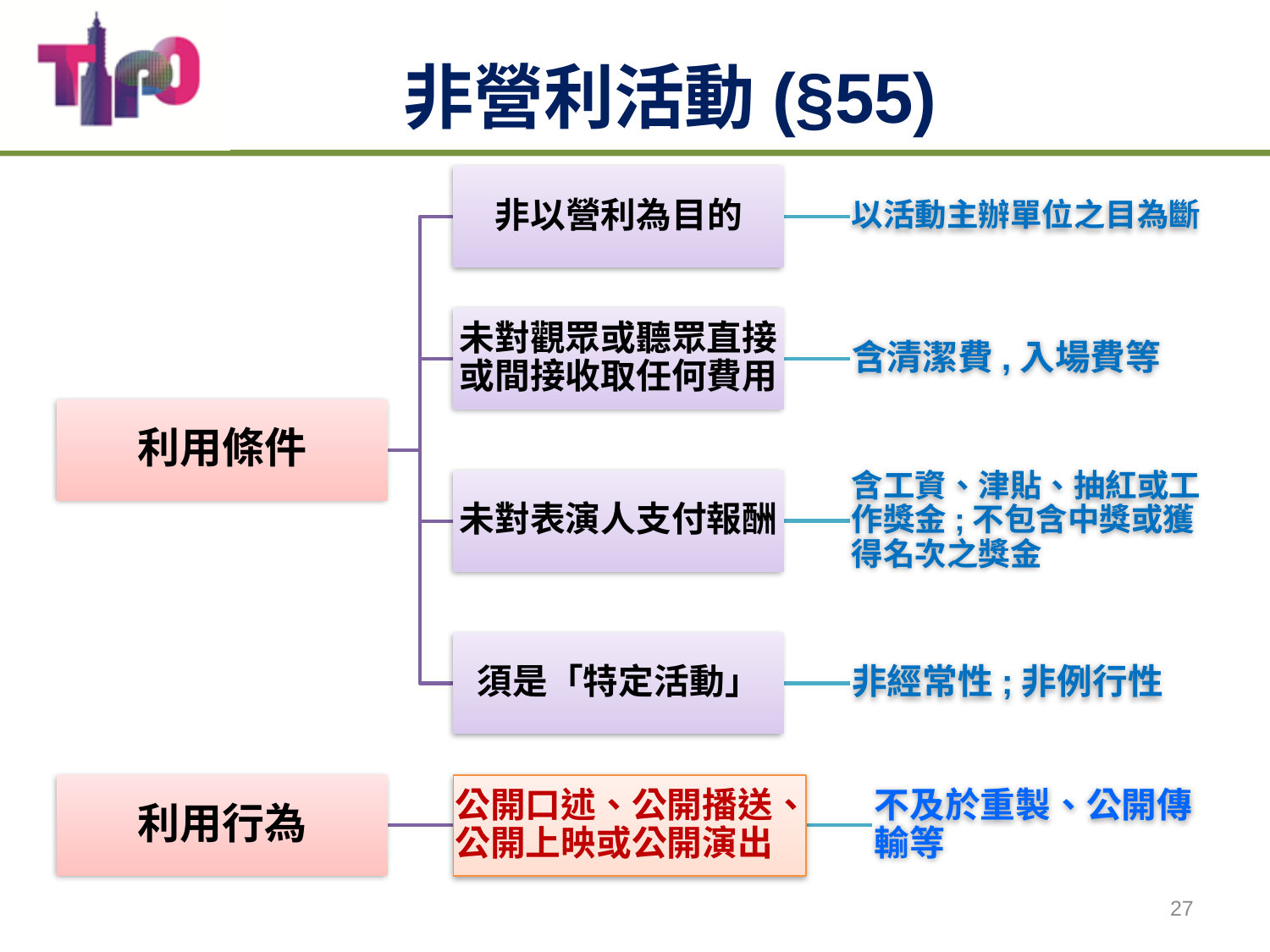

# 非營利活動(§55)
利用條件
非以營利為目的
以活動主辦單位之目為斷
未對觀眾或聽眾直接或間接收取任何費用
含清潔費,入場費等
未對表演人支付報酬
含工資、津貼、抽紅或工作獎金;不包含中獎或獲得名次之獎金
須是「特定活動」
非經常性;非例行性
利用行為
公開口述、公開播送、公開上映或公開演出
不及於重製、公開傳輸等
27